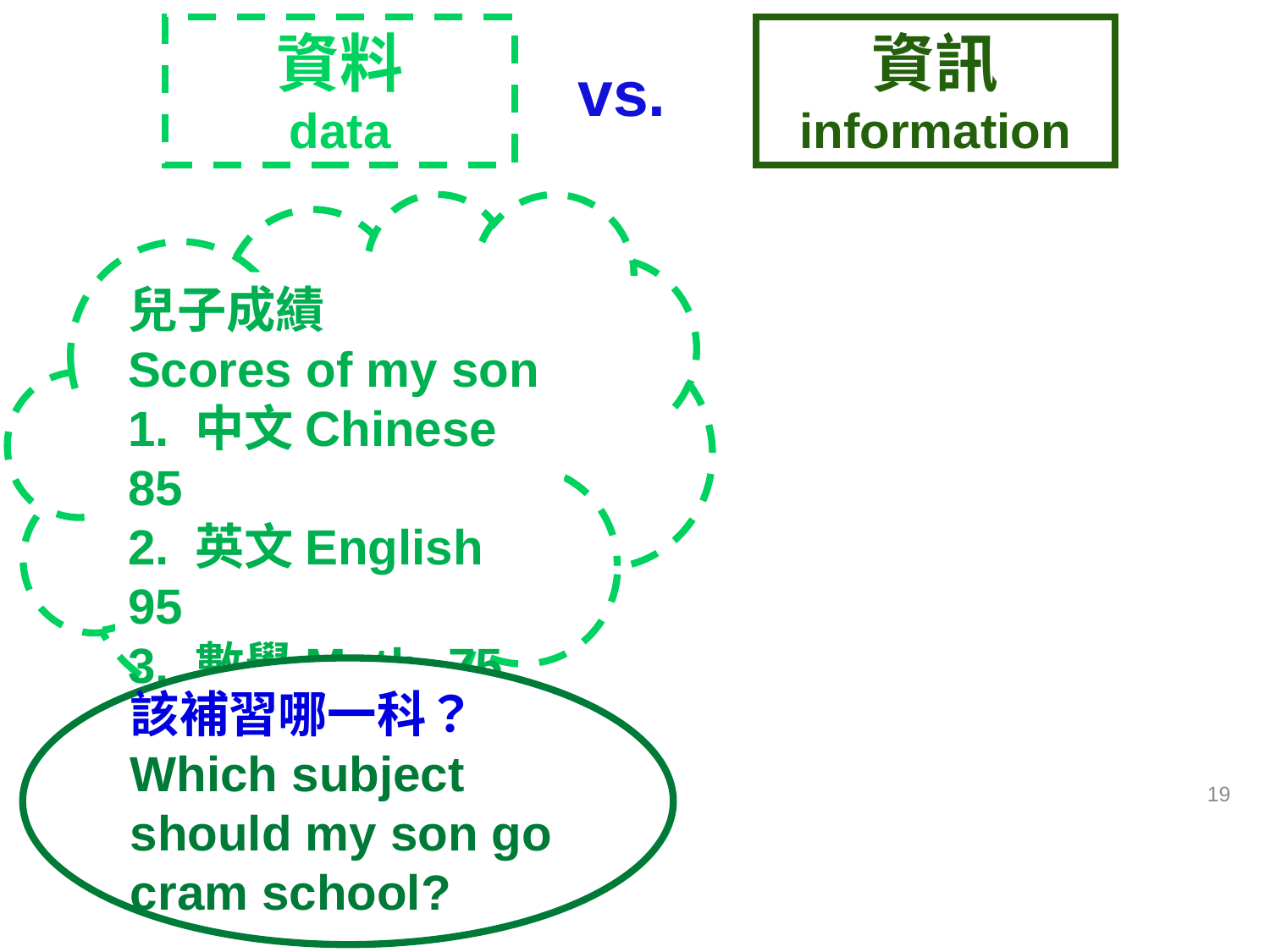

資料
data
資訊
information
vs.

兒子成績
Scores of my son
1. 中文Chinese 85
2. 英文English 95
3. 數學Math. 75
4. 理化Science 90
該補習哪一科？Which subject should my son go cram school?
19